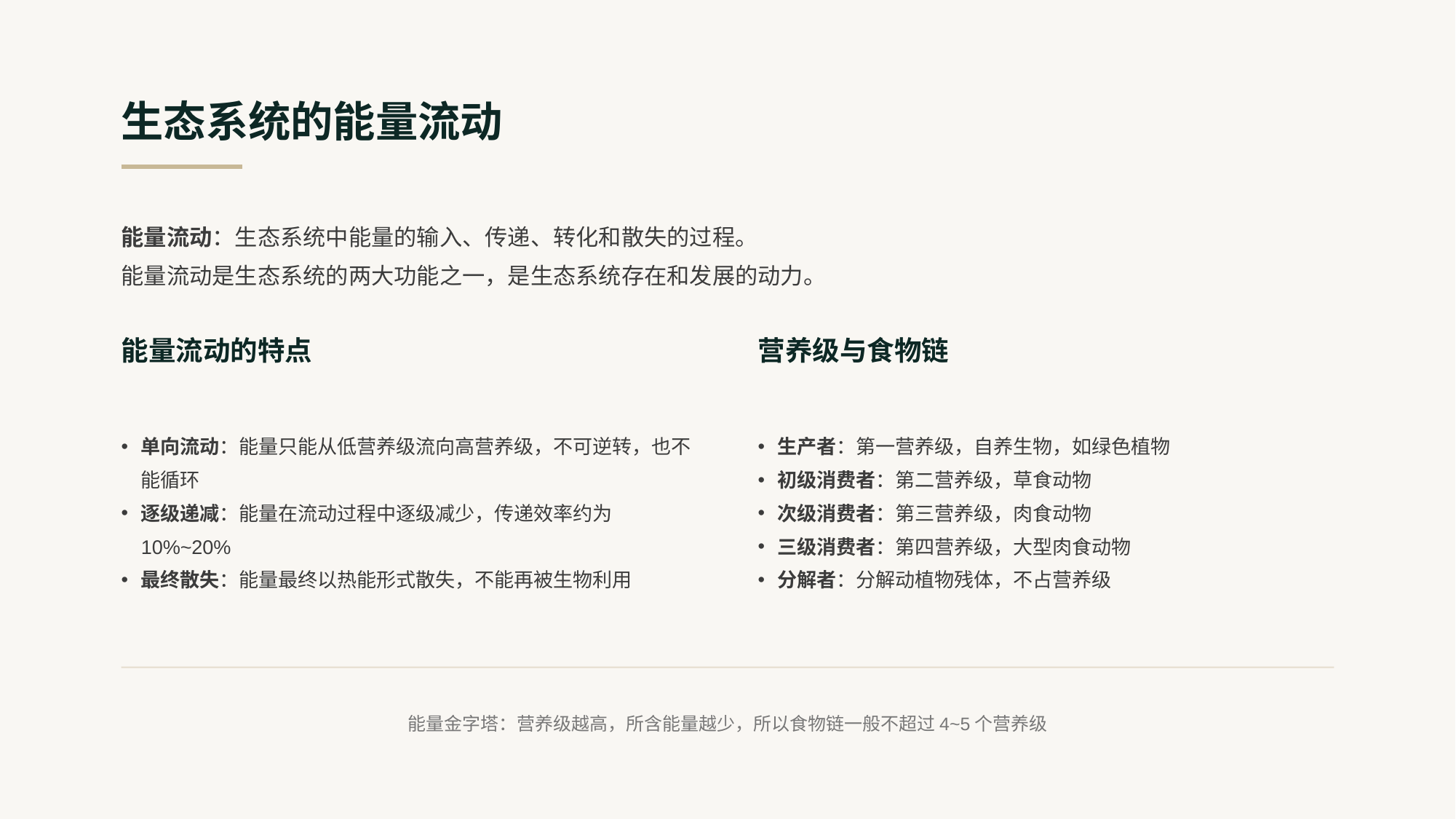

生态系统的能量流动
能量流动：生态系统中能量的输入、传递、转化和散失的过程。
能量流动是生态系统的两大功能之一，是生态系统存在和发展的动力。
能量流动的特点
营养级与食物链
单向流动：能量只能从低营养级流向高营养级，不可逆转，也不能循环
逐级递减：能量在流动过程中逐级减少，传递效率约为10%~20%
最终散失：能量最终以热能形式散失，不能再被生物利用
生产者：第一营养级，自养生物，如绿色植物
初级消费者：第二营养级，草食动物
次级消费者：第三营养级，肉食动物
三级消费者：第四营养级，大型肉食动物
分解者：分解动植物残体，不占营养级
能量金字塔：营养级越高，所含能量越少，所以食物链一般不超过4~5个营养级